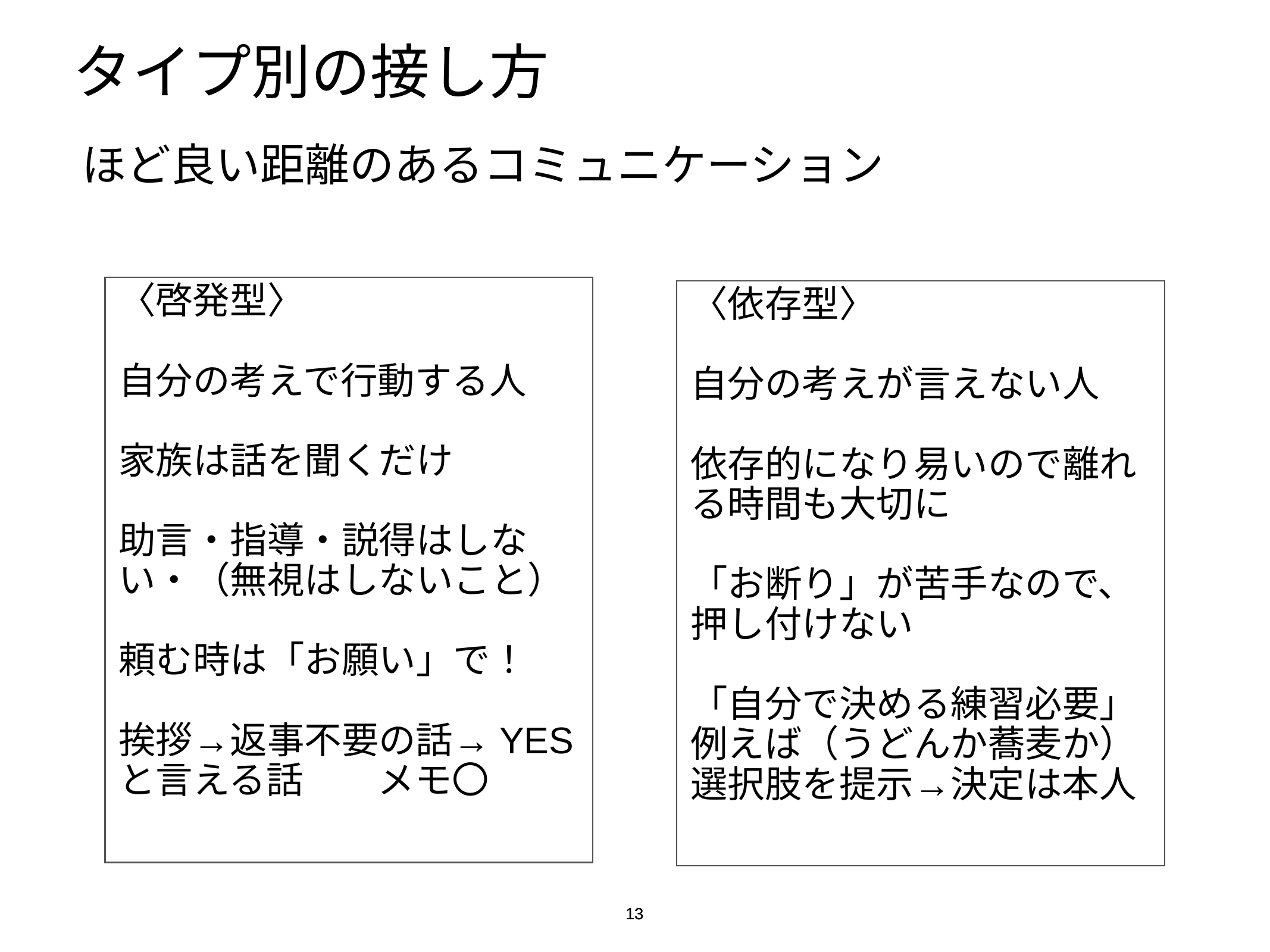

# タイプ別の接し方
ほど良い距離のあるコミュニケーション
〈啓発型〉
自分の考えで行動する人
家族は話を聞くだけ
助言・指導・説得はしない・（無視はしないこと）
頼む時は「お願い」で！
挨拶→返事不要の話→YESと言える話　　メモ〇

〈依存型〉
自分の考えが言えない人
依存的になり易いので離れる時間も大切に
「お断り」が苦手なので、押し付けない
「自分で決める練習必要」例えば（うどんか蕎麦か）選択肢を提示→決定は本人

13
13